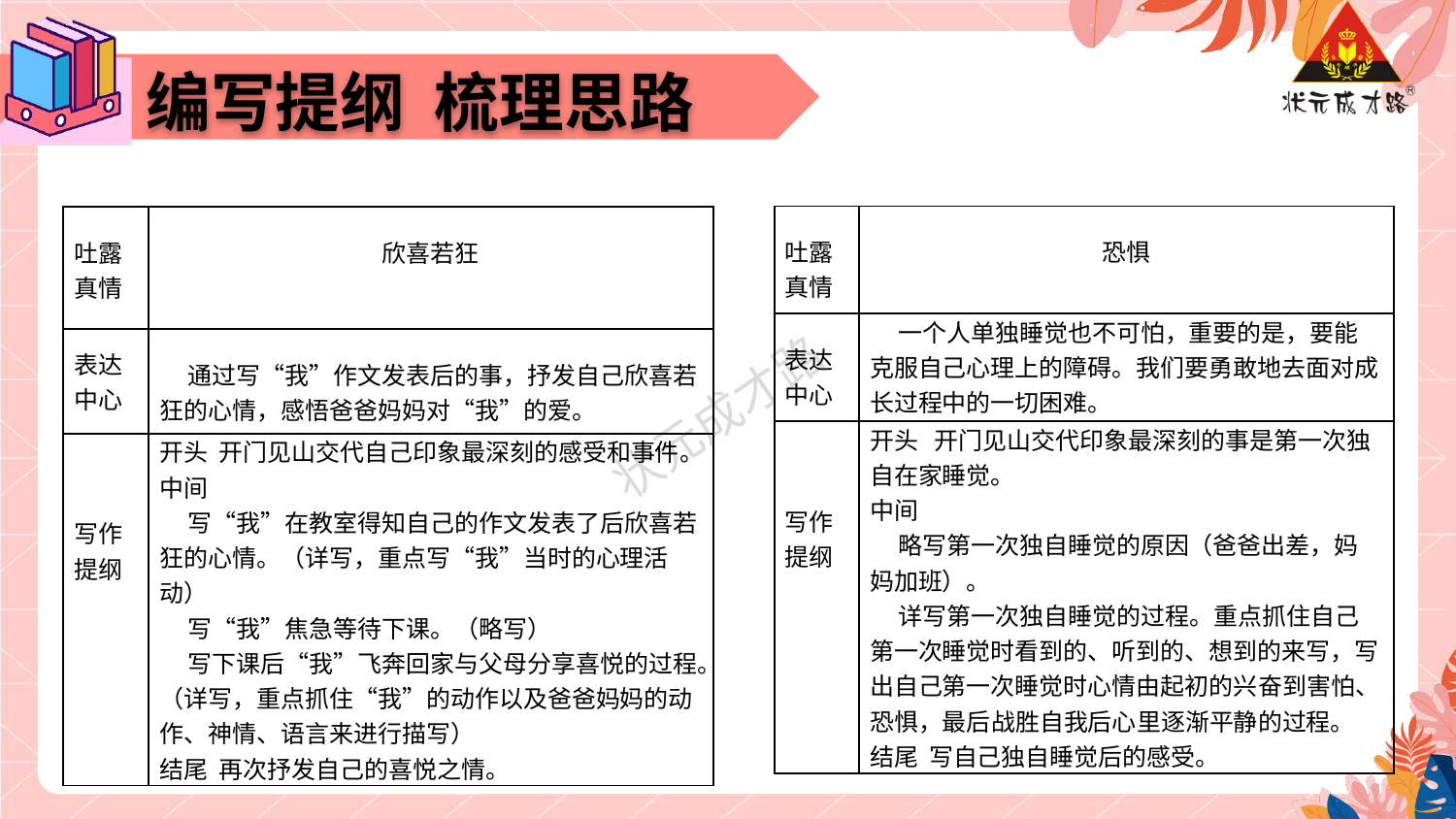

编写提纲  梳理思路
| 吐露真情 | 恐惧 |
| --- | --- |
| 表达中心 | 一个人单独睡觉也不可怕，重要的是，要能克服自己心理上的障碍。我们要勇敢地去面对成长过程中的一切困难。 |
| 写作提纲 | 开头 开门见山交代印象最深刻的事是第一次独自在家睡觉。 中间 略写第一次独自睡觉的原因（爸爸出差，妈妈加班）。 详写第一次独自睡觉的过程。重点抓住自己第一次睡觉时看到的、听到的、想到的来写，写出自己第一次睡觉时心情由起初的兴奋到害怕、恐惧，最后战胜自我后心里逐渐平静的过程。 结尾 写自己独自睡觉后的感受。 |
| 吐露真情 | 欣喜若狂 |
| --- | --- |
| 表达中心 | 通过写“我”作文发表后的事，抒发自己欣喜若狂的心情，感悟爸爸妈妈对“我”的爱。 |
| 写作提纲 | 开头 开门见山交代自己印象最深刻的感受和事件。中间 写“我”在教室得知自己的作文发表了后欣喜若狂的心情。（详写，重点写“我”当时的心理活动） 写“我”焦急等待下课。（略写） 写下课后“我”飞奔回家与父母分享喜悦的过程。（详写，重点抓住“我”的动作以及爸爸妈妈的动作、神情、语言来进行描写） 结尾 再次抒发自己的喜悦之情。 |